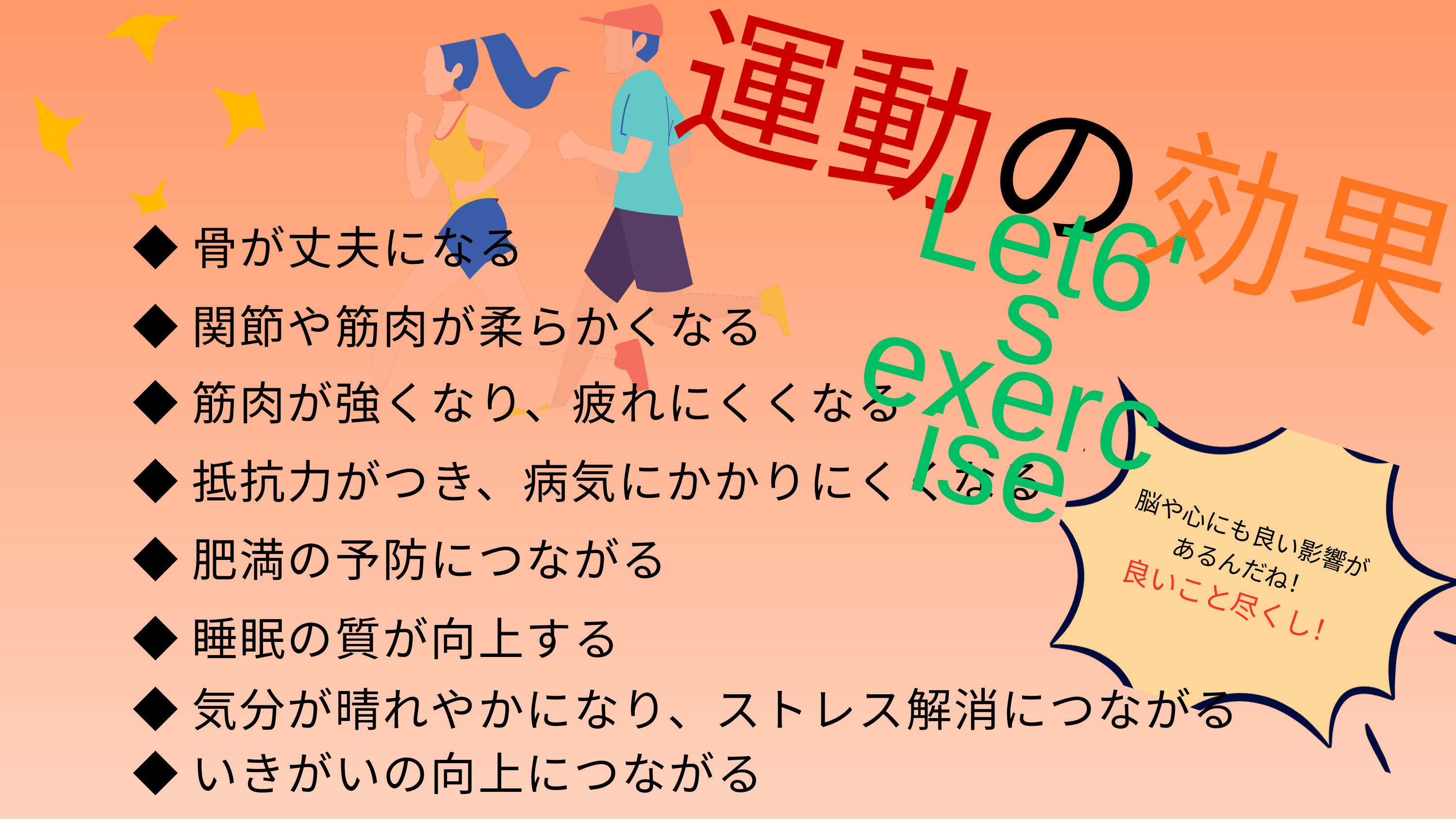

運動の効果
Let6's exercise
◆骨が丈夫になる

◆関節や筋肉が柔らかくなる

◆筋肉が強くなり、疲れにくくなる

◆抵抗力がつき、病気にかかりにくくなる

脳や心にも良い影響が
あるんだね！
良いこと尽くし！
◆肥満の予防につながる

◆睡眠の質が向上する

◆気分が晴れやかになり、ストレス解消につながる
◆いきがいの向上につながる